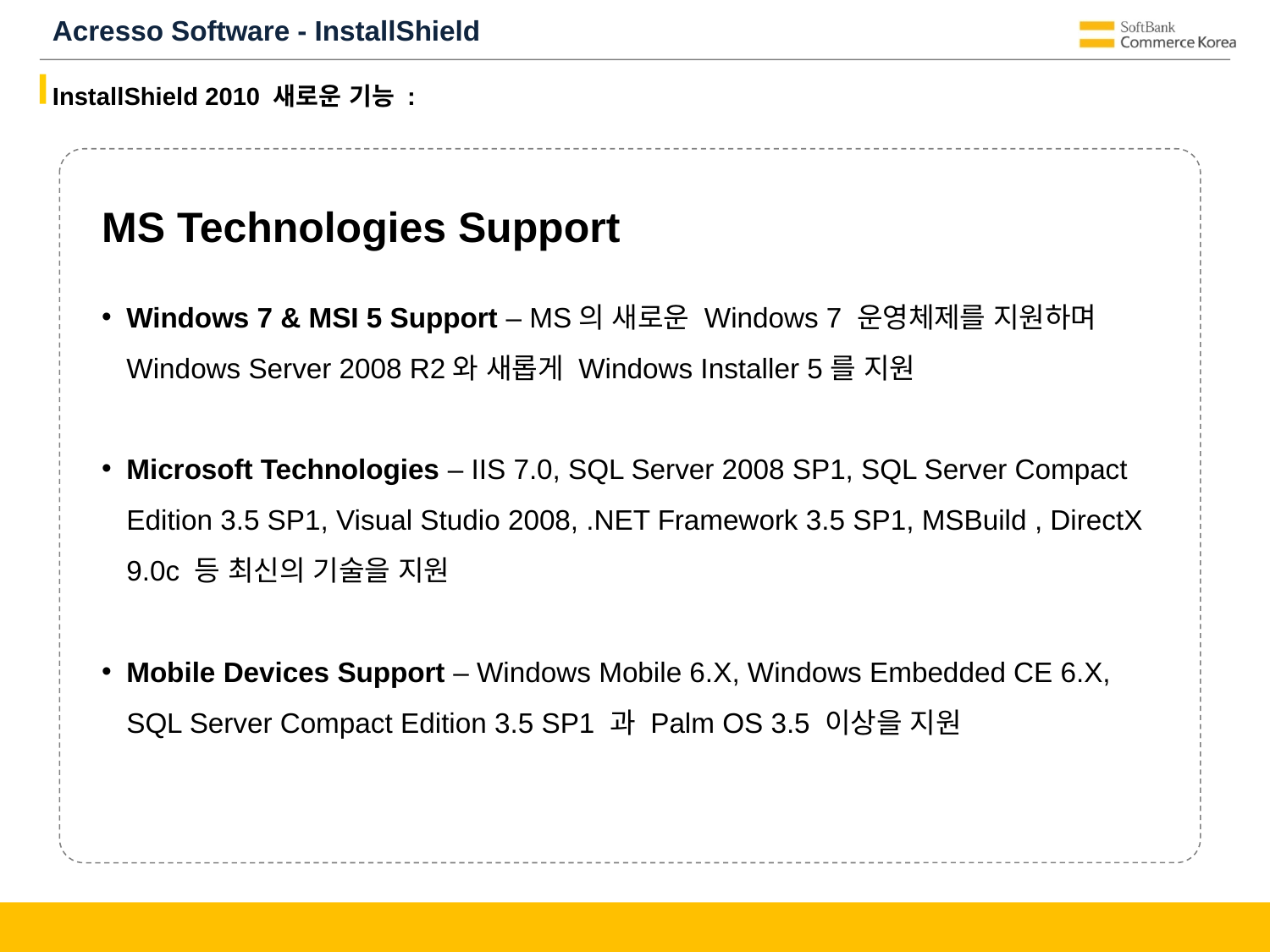

# Acresso Software - InstallShield
InstallShield 2010 새로운 기능 :

MS Technologies Support
Windows 7 & MSI 5 Support – MS의 새로운 Windows 7 운영체제를 지원하며 Windows Server 2008 R2와 새롭게 Windows Installer 5를 지원
Microsoft Technologies – IIS 7.0, SQL Server 2008 SP1, SQL Server Compact Edition 3.5 SP1, Visual Studio 2008, .NET Framework 3.5 SP1, MSBuild , DirectX 9.0c 등 최신의 기술을 지원

Mobile Devices Support – Windows Mobile 6.X, Windows Embedded CE 6.X,
SQL Server Compact Edition 3.5 SP1 과 Palm OS 3.5 이상을 지원